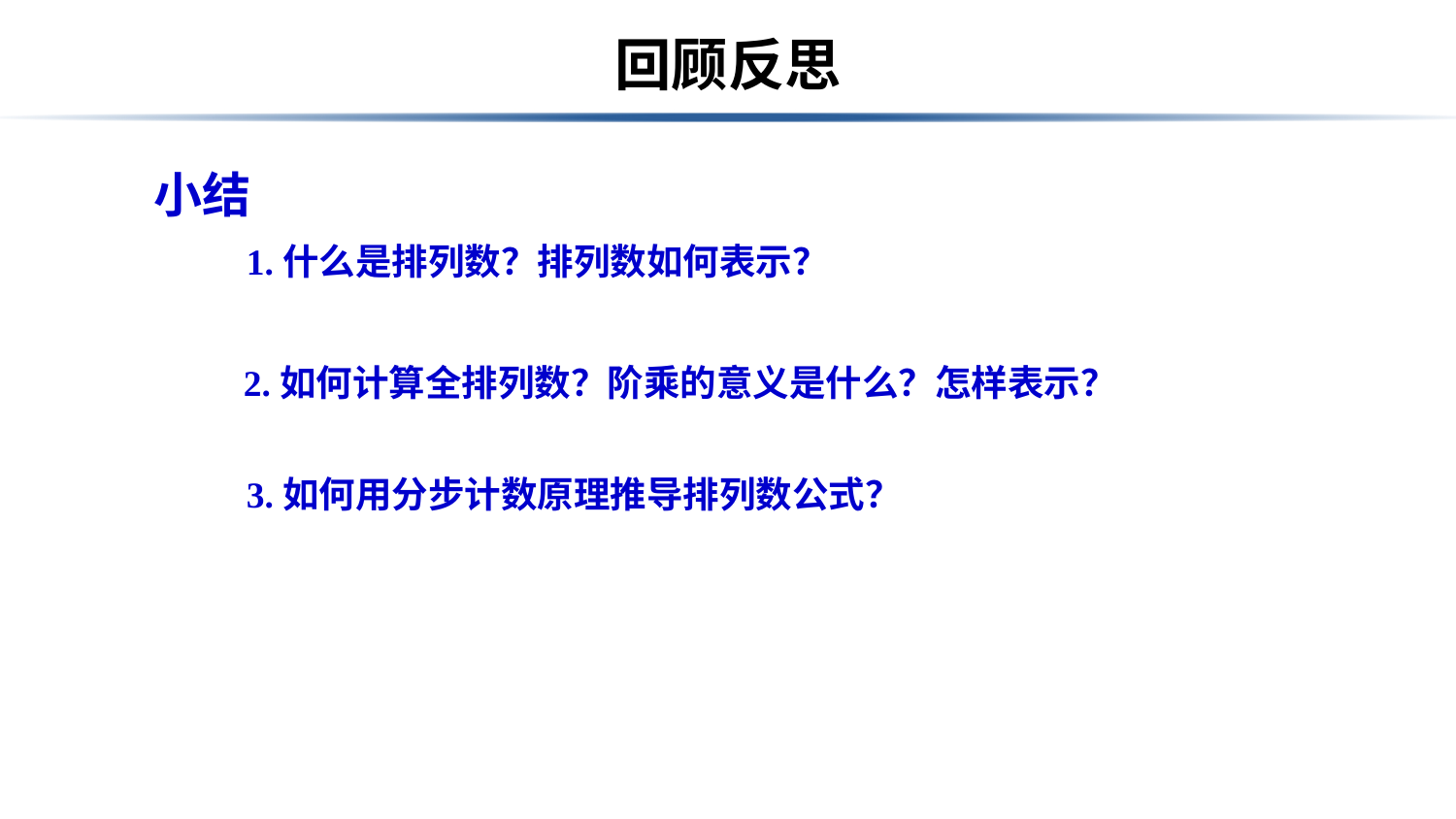

# 回顾反思
小结
1.什么是排列数？排列数如何表示？
2.如何计算全排列数？阶乘的意义是什么？怎样表示？
3.如何用分步计数原理推导排列数公式？